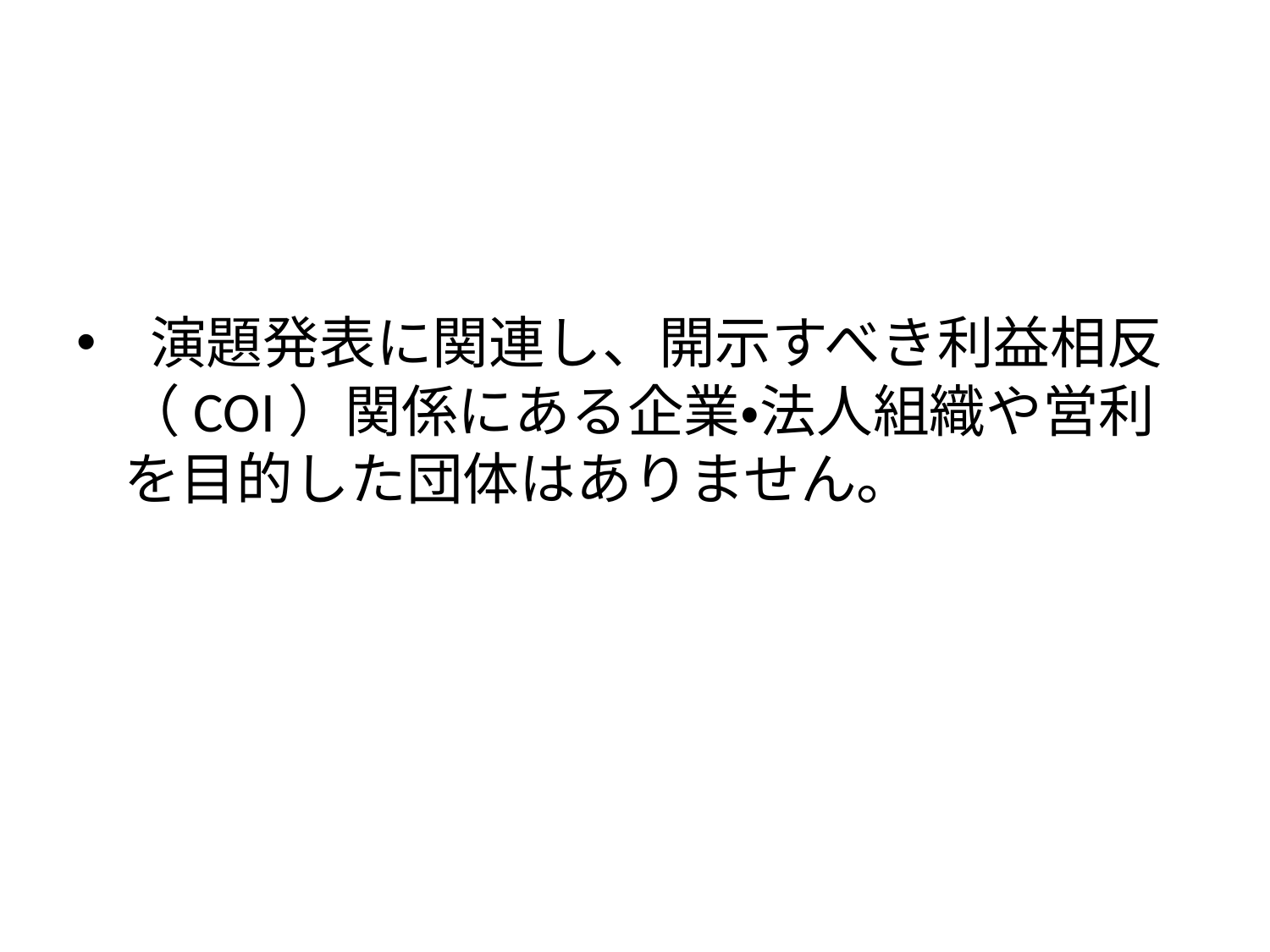

#

 演題発表に関連し、開示すべき利益相反（COI）関係にある企業・法人組織や営利を目的した団体はありません。